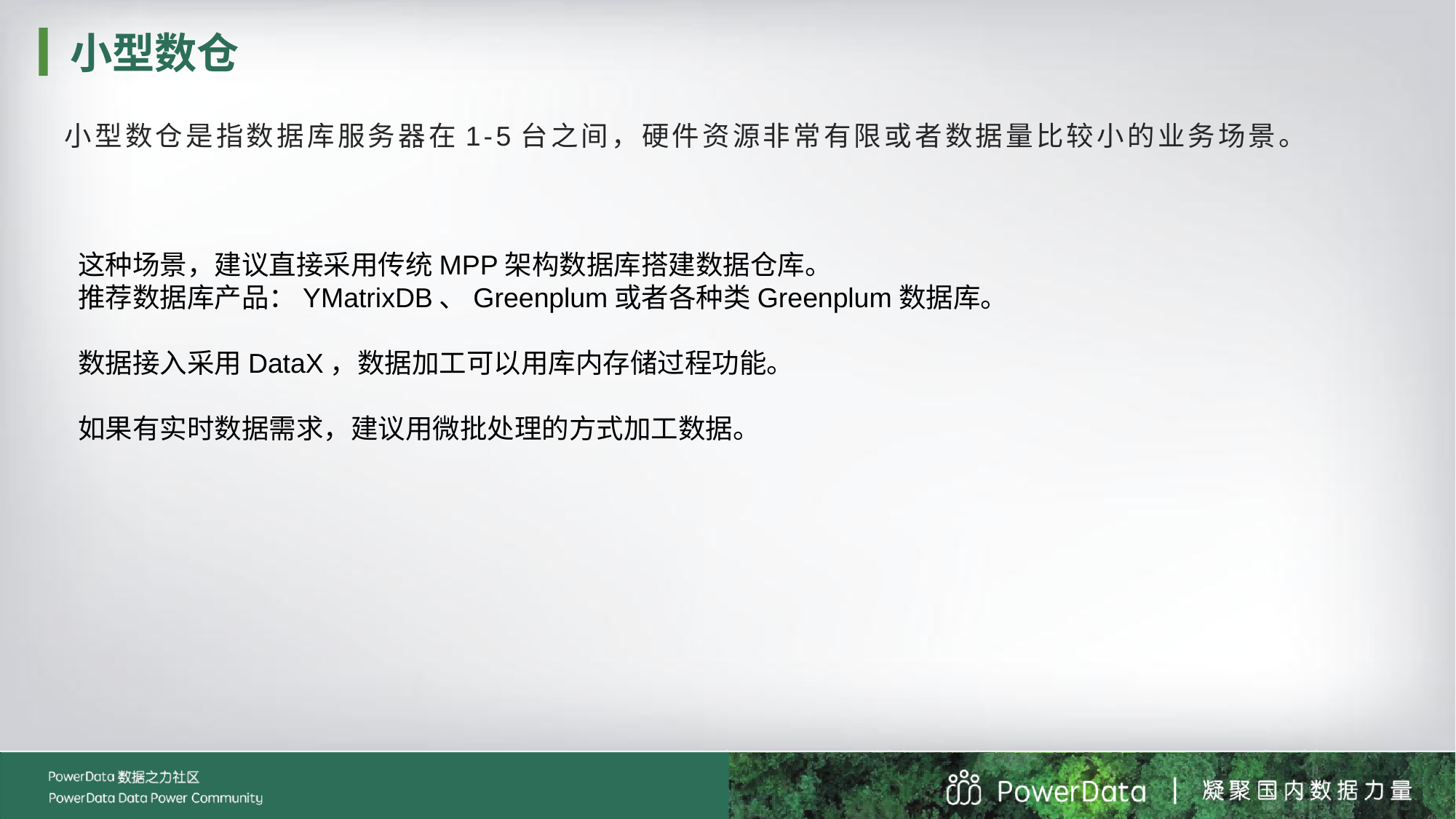

小型数仓

小型数仓是指数据库服务器在1-5台之间，硬件资源非常有限或者数据量比较小的业务场景。
这种场景，建议直接采用传统MPP架构数据库搭建数据仓库。
推荐数据库产品：YMatrixDB、Greenplum或者各种类Greenplum数据库。

数据接入采用DataX，数据加工可以用库内存储过程功能。

如果有实时数据需求，建议用微批处理的方式加工数据。